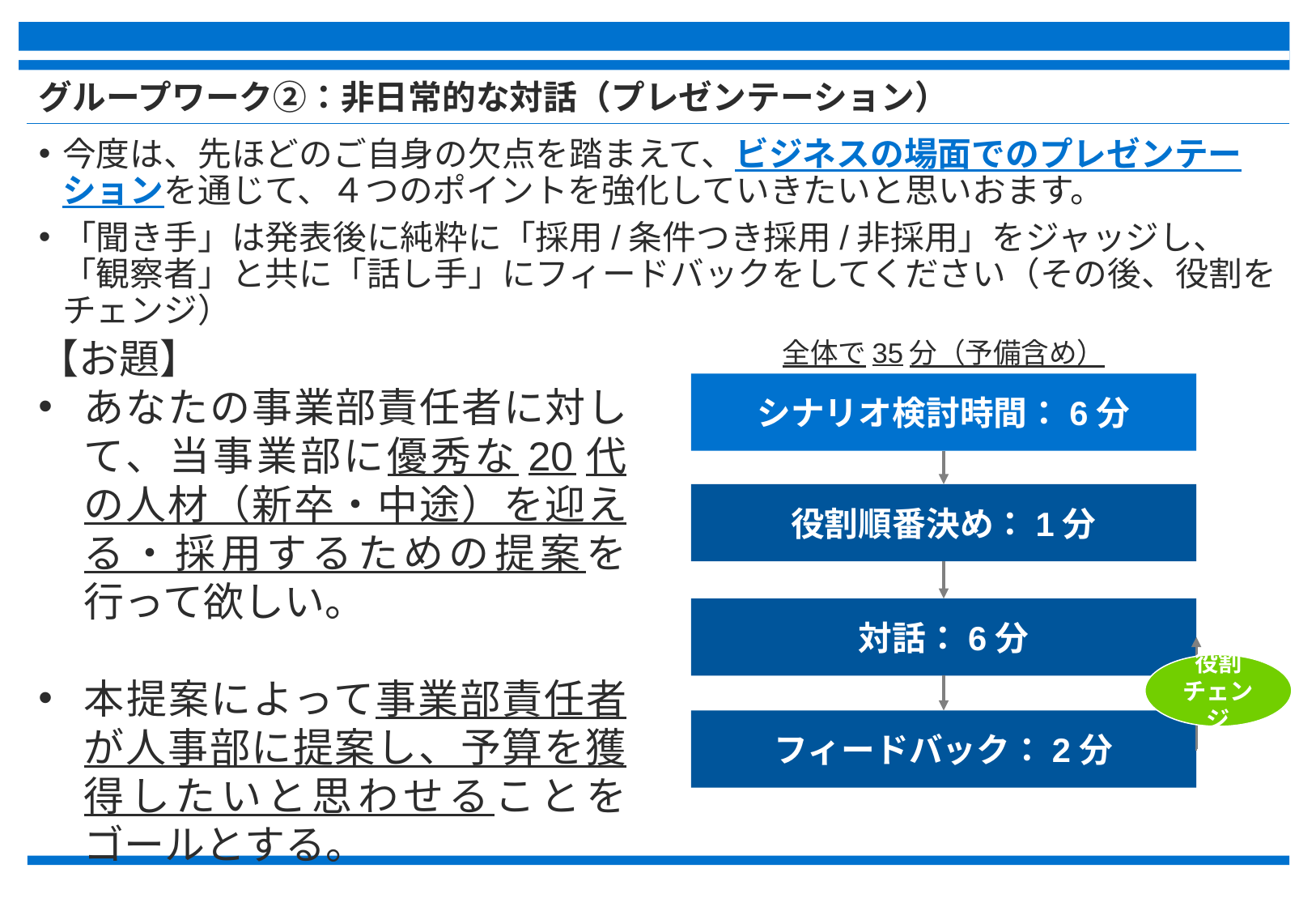

# グループワーク②：非日常的な対話（プレゼンテーション）
今度は、先ほどのご自身の欠点を踏まえて、ビジネスの場面でのプレゼンテーションを通じて、４つのポイントを強化していきたいと思いおます。
「聞き手」は発表後に純粋に「採用/条件つき採用/非採用」をジャッジし、「観察者」と共に「話し手」にフィードバックをしてください（その後、役割をチェンジ）

全体で35分（予備含め）
【お題】
あなたの事業部責任者に対して、当事業部に優秀な20代の人材（新卒・中途）を迎える・採用するための提案を行って欲しい。

本提案によって事業部責任者が人事部に提案し、予算を獲得したいと思わせることをゴールとする。
シナリオ検討時間：6分
役割順番決め：1分
対話：6分
役割チェンジ
フィードバック：2分